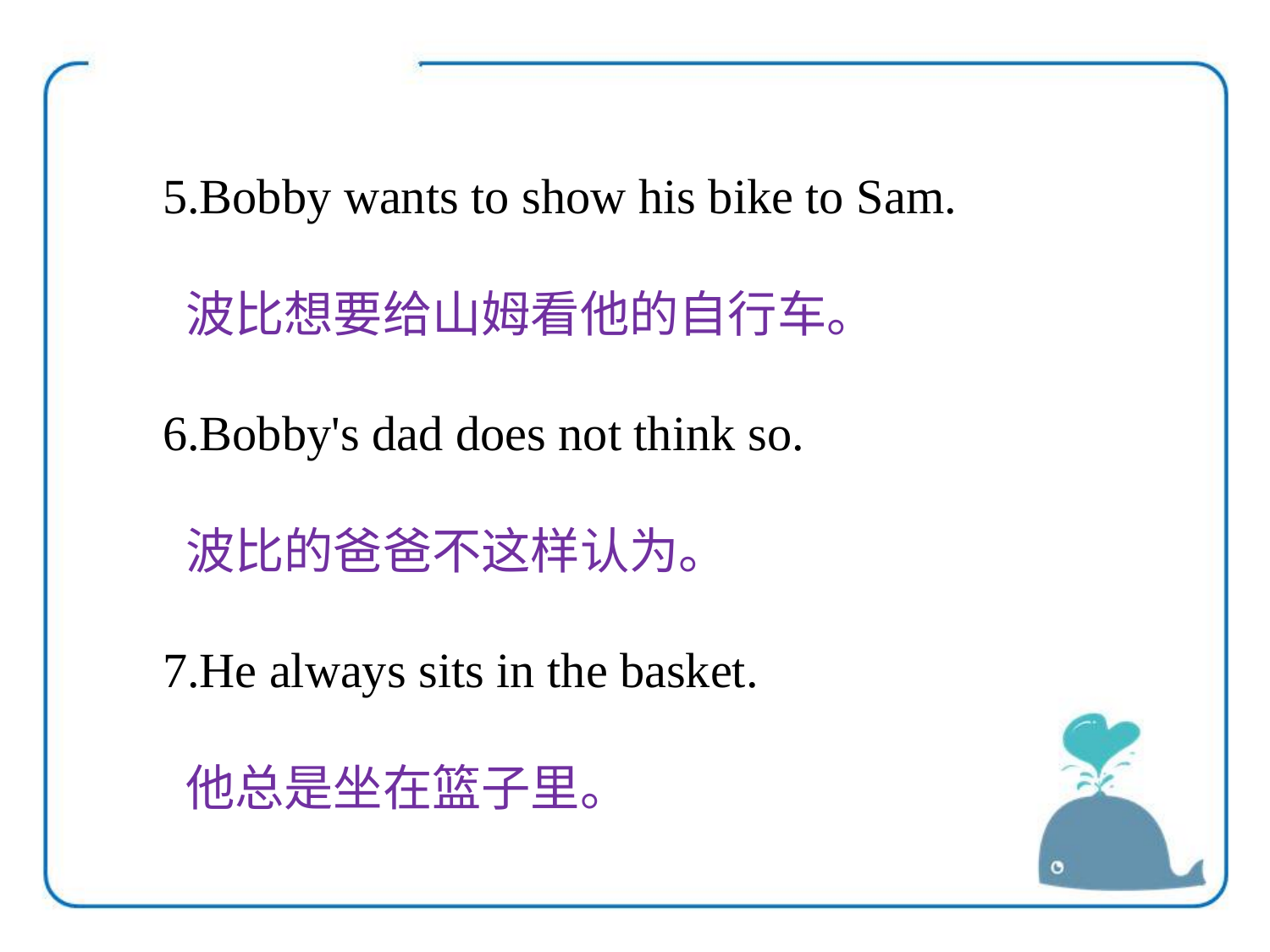

5.Bobby wants to show his bike to Sam.
 波比想要给山姆看他的自行车。
6.Bobby's dad does not think so.
 波比的爸爸不这样认为。
7.He always sits in the basket.
 他总是坐在篮子里。